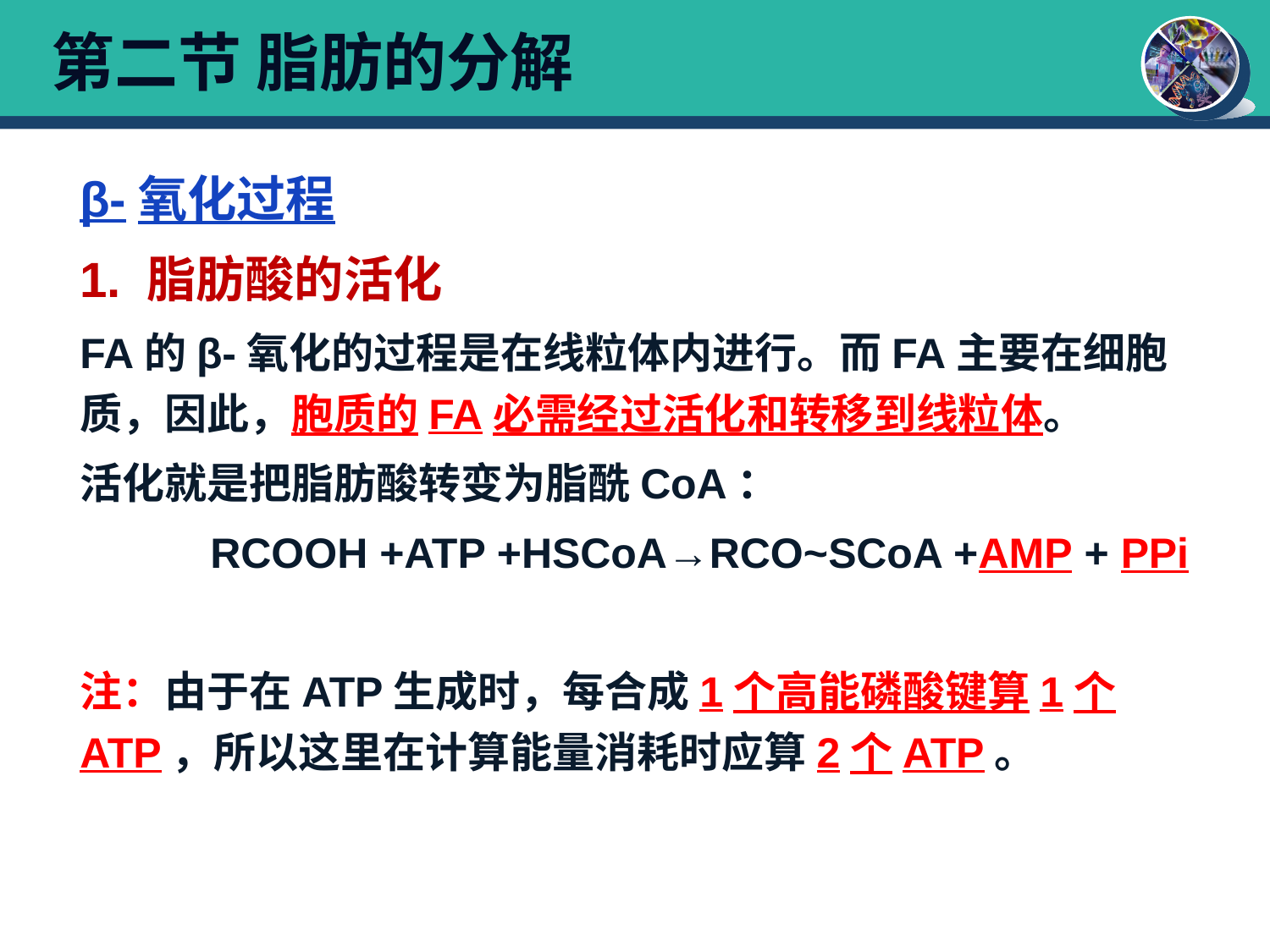

# 第二节 脂肪的分解
β-氧化过程
1. 脂肪酸的活化
FA的β-氧化的过程是在线粒体内进行。而FA主要在细胞质，因此，胞质的FA必需经过活化和转移到线粒体。
活化就是把脂肪酸转变为脂酰CoA：
           RCOOH +ATP +HSCoA→RCO~SCoA +AMP + PPi

注：由于在ATP生成时，每合成1个高能磷酸键算1个ATP，所以这里在计算能量消耗时应算2个ATP。